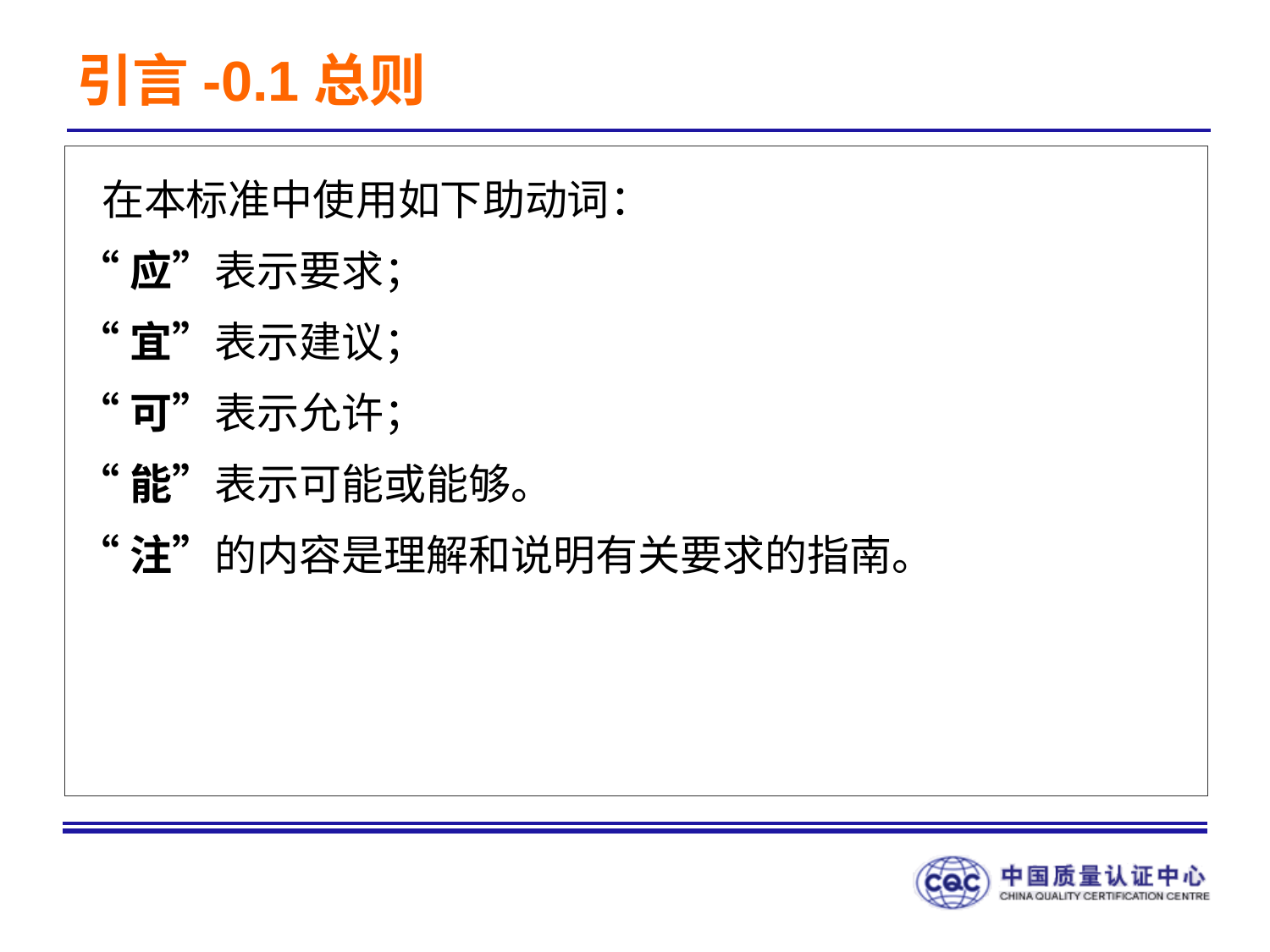

引言-0.1总则
  在本标准中使用如下助动词：
“应”表示要求；
“宜”表示建议；
“可”表示允许；
“能”表示可能或能够。
“注”的内容是理解和说明有关要求的指南。